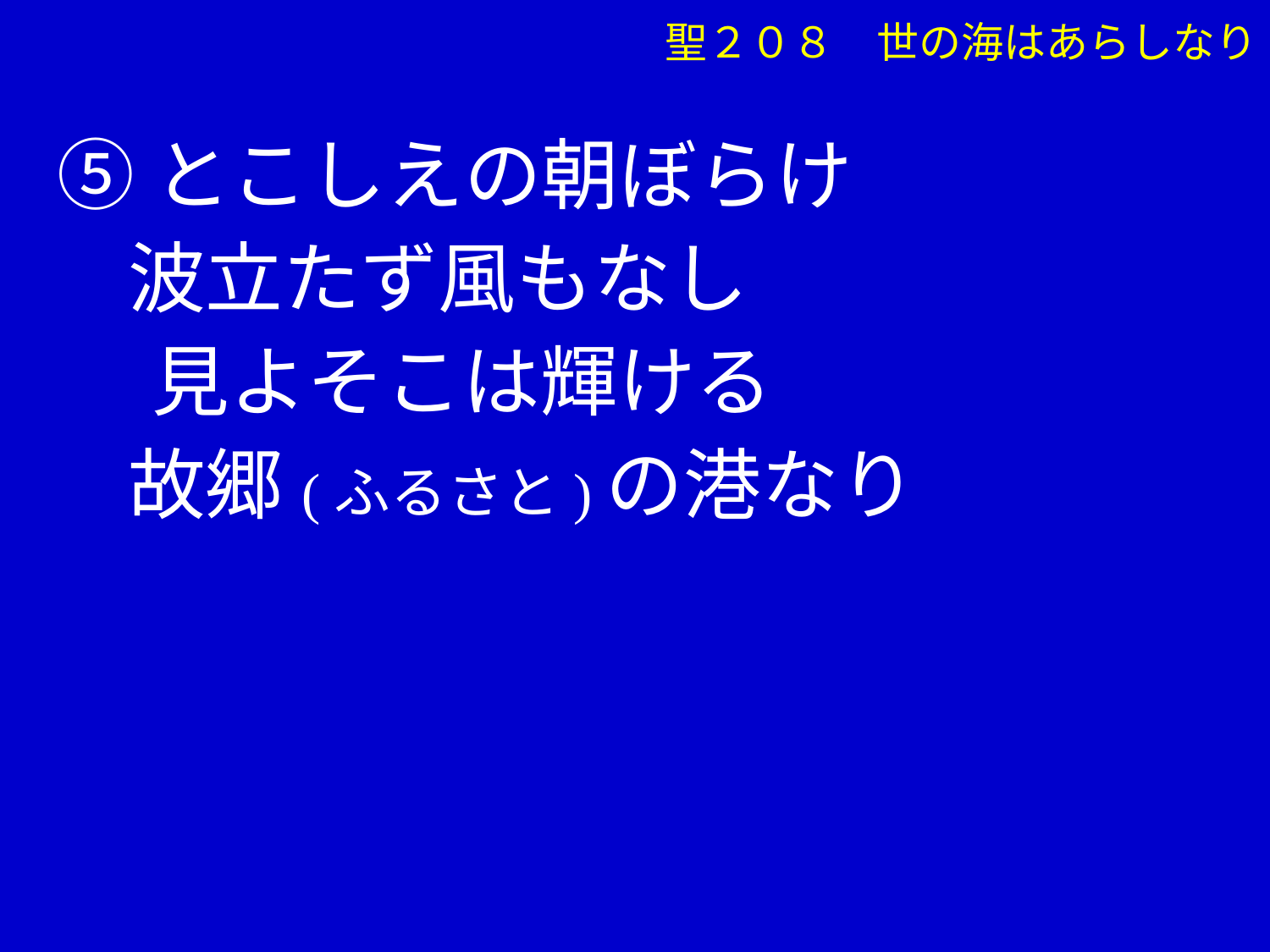

聖２０８　世の海はあらしなり
  ⑤とこしえの朝ぼらけ
     波立たず風もなし
　   見よそこは輝ける
     故郷(ふるさと)の港なり